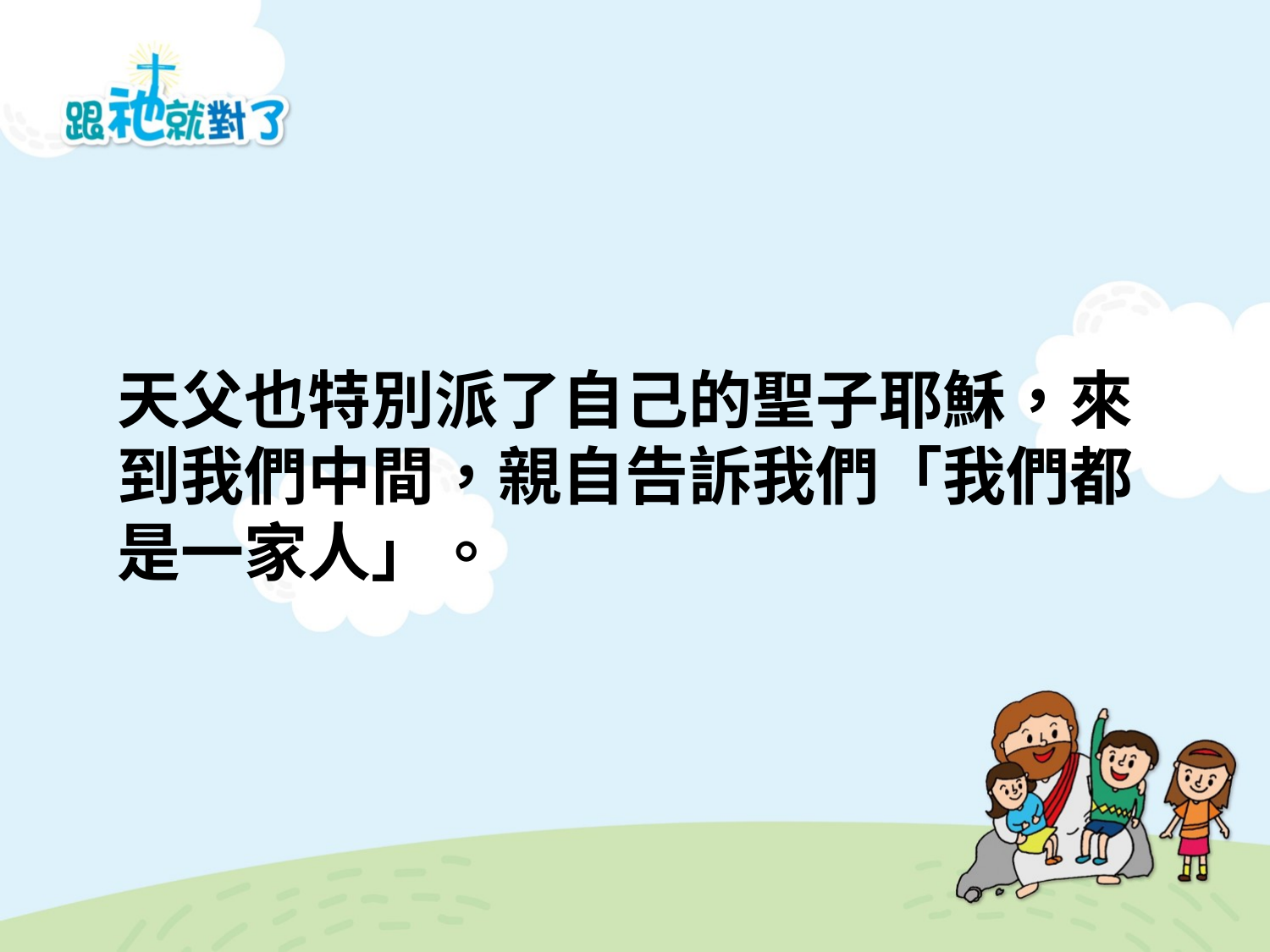

天父也特別派了自己的聖子耶穌，來到我們中間，親自告訴我們「我們都是一家人」。